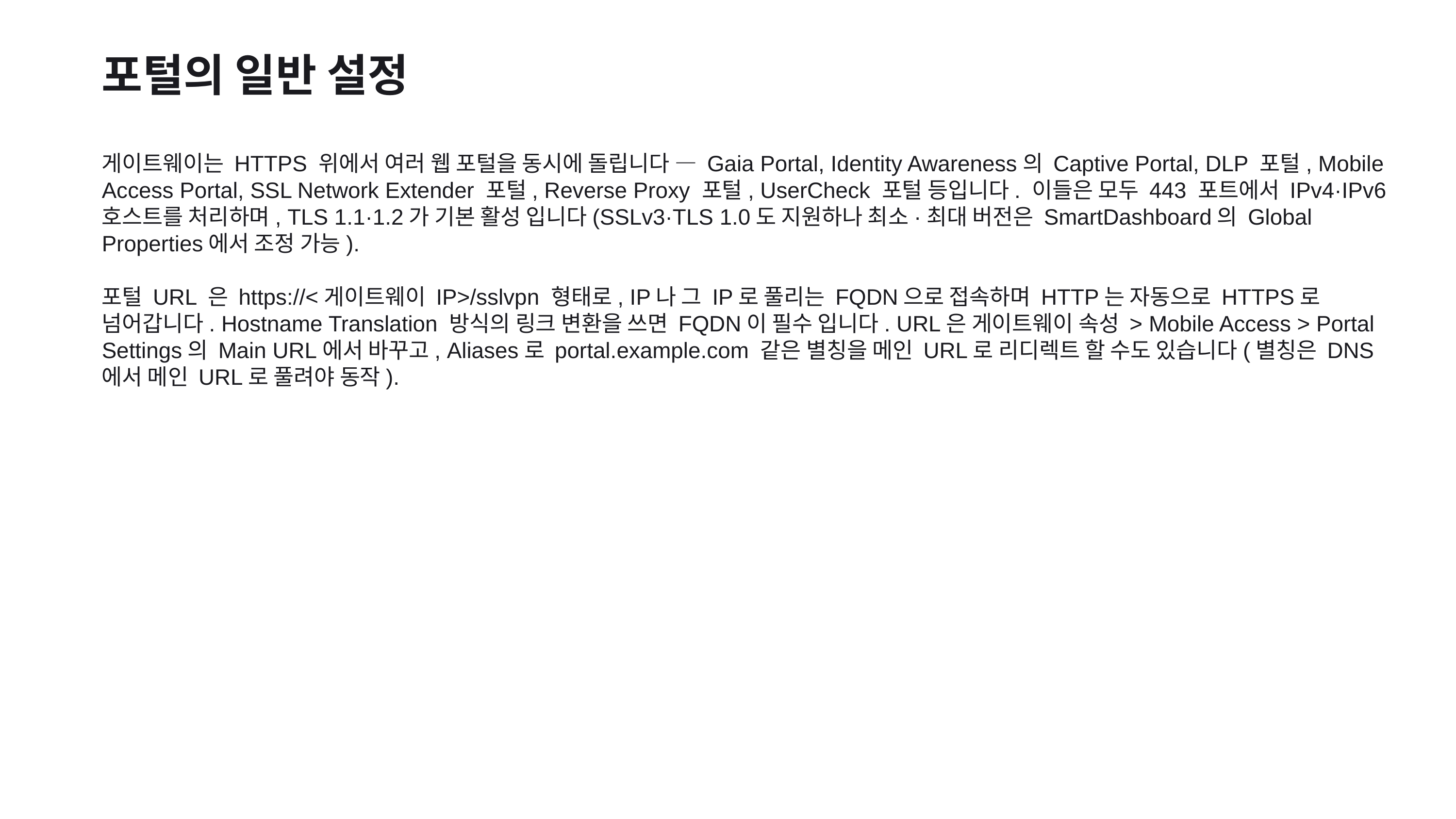

포털의 일반 설정
게이트웨이는 HTTPS 위에서 여러 웹 포털을 동시에 돌립니다 — Gaia Portal, Identity Awareness의 Captive Portal, DLP 포털, Mobile Access Portal, SSL Network Extender 포털, Reverse Proxy 포털, UserCheck 포털 등입니다. 이들은 모두 443 포트에서 IPv4·IPv6 호스트를 처리하며, TLS 1.1·1.2가 기본 활성 입니다(SSLv3·TLS 1.0도 지원하나 최소·최대 버전은 SmartDashboard의 Global Properties에서 조정 가능).

포털 URL 은 https://<게이트웨이 IP>/sslvpn 형태로, IP나 그 IP로 풀리는 FQDN으로 접속하며 HTTP는 자동으로 HTTPS로 넘어갑니다. Hostname Translation 방식의 링크 변환을 쓰면 FQDN이 필수 입니다. URL은 게이트웨이 속성 > Mobile Access > Portal Settings의 Main URL에서 바꾸고, Aliases로 portal.example.com 같은 별칭을 메인 URL로 리디렉트 할 수도 있습니다(별칭은 DNS에서 메인 URL로 풀려야 동작).